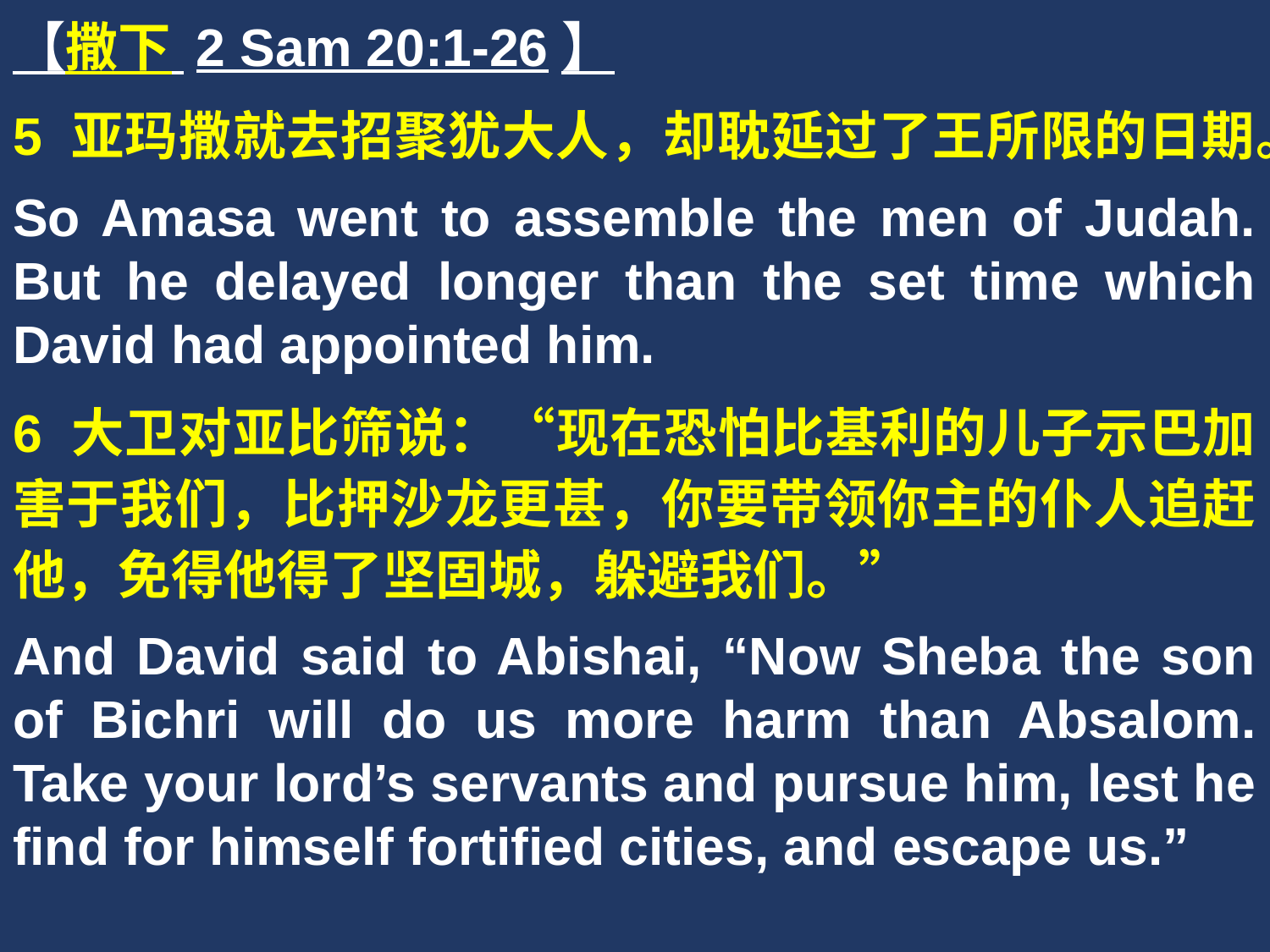

【撒下 2 Sam 20:1-26】
5 亚玛撒就去招聚犹大人，却耽延过了王所限的日期。
So Amasa went to assemble the men of Judah. But he delayed longer than the set time which David had appointed him.
6 大卫对亚比筛说：“现在恐怕比基利的儿子示巴加害于我们，比押沙龙更甚，你要带领你主的仆人追赶他，免得他得了坚固城，躲避我们。”
And David said to Abishai, “Now Sheba the son of Bichri will do us more harm than Absalom. Take your lord’s servants and pursue him, lest he find for himself fortified cities, and escape us.”